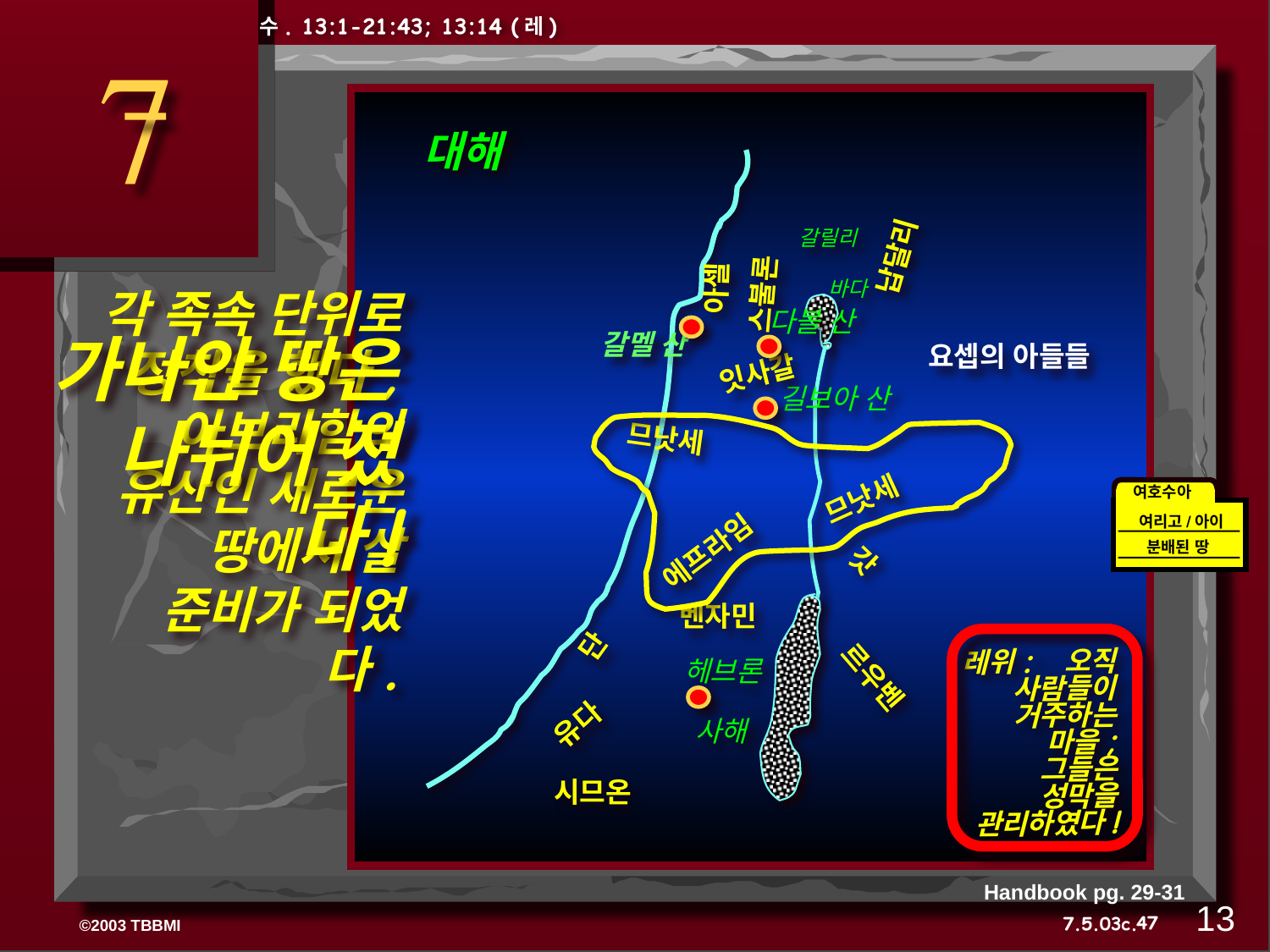

수. 13:1-21:43; 13:14 (레)

7

대해

납달리
아셀
스불론
갈릴리                    바다
각 족속 단위로 정착을 했다, 아브라함의 유산인 새로운 땅에서 살 준비가 되었다.

다볼 산

가나안 땅은 나뉘어 졌다!
   갈멜 산
요셉의 아들들

잇사갈

길보아 산

므낫세
므낫세
여호수아

에프라임

여리고/아이
분배된 땅

단

벤자민
갓

레위:  오직 사람들이 거주하는 마을; 그들은 성막을 관리하였다!
헤브론
유다

르우벤
사해
시므온
Handbook pg. 29-31
13
47